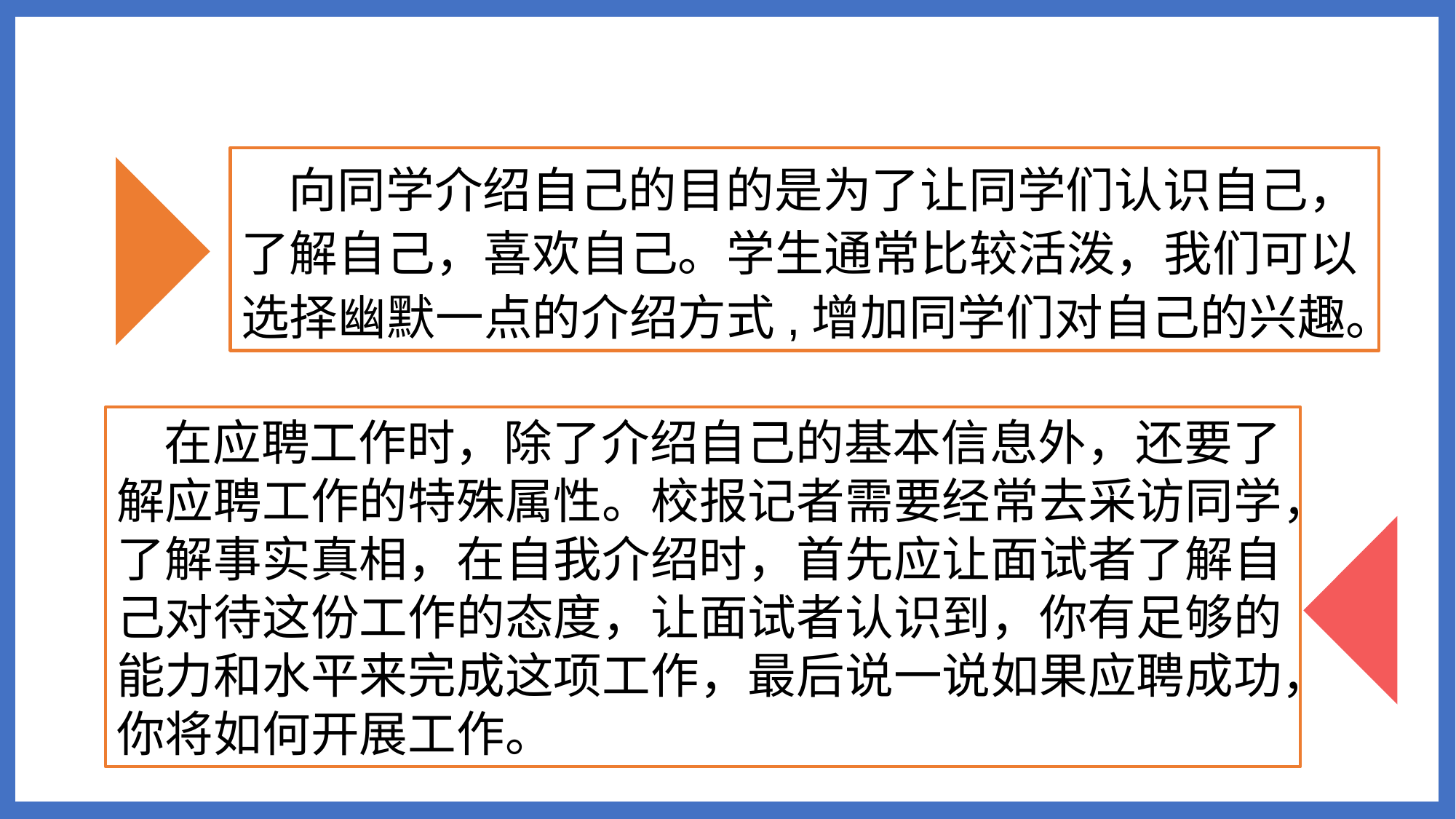

向同学介绍自己的目的是为了让同学们认识自己，了解自己，喜欢自己。学生通常比较活泼，我们可以选择幽默一点的介绍方式,增加同学们对自己的兴趣。

     在应聘工作时，除了介绍自己的基本信息外，还要了解应聘工作的特殊属性。校报记者需要经常去采访同学，了解事实真相，在自我介绍时，首先应让面试者了解自己对待这份工作的态度，让面试者认识到，你有足够的能力和水平来完成这项工作，最后说一说如果应聘成功，你将如何开展工作。